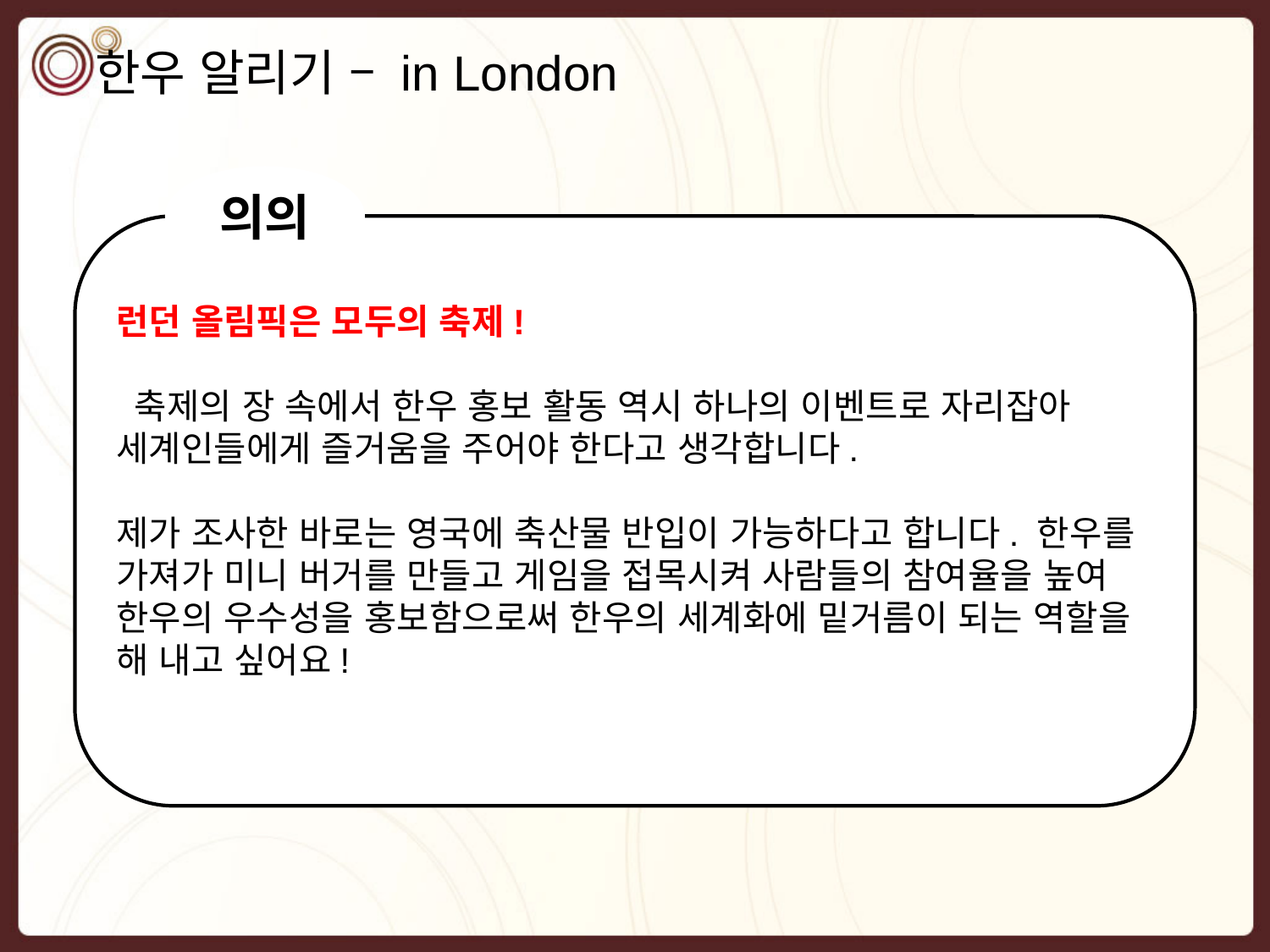

# 한우 알리기 – in London

의의
런던 올림픽은 모두의 축제!

 축제의 장 속에서 한우 홍보 활동 역시 하나의 이벤트로 자리잡아 세계인들에게 즐거움을 주어야 한다고 생각합니다.

제가 조사한 바로는 영국에 축산물 반입이 가능하다고 합니다. 한우를 가져가 미니 버거를 만들고 게임을 접목시켜 사람들의 참여율을 높여 한우의 우수성을 홍보함으로써 한우의 세계화에 밑거름이 되는 역할을 해 내고 싶어요!